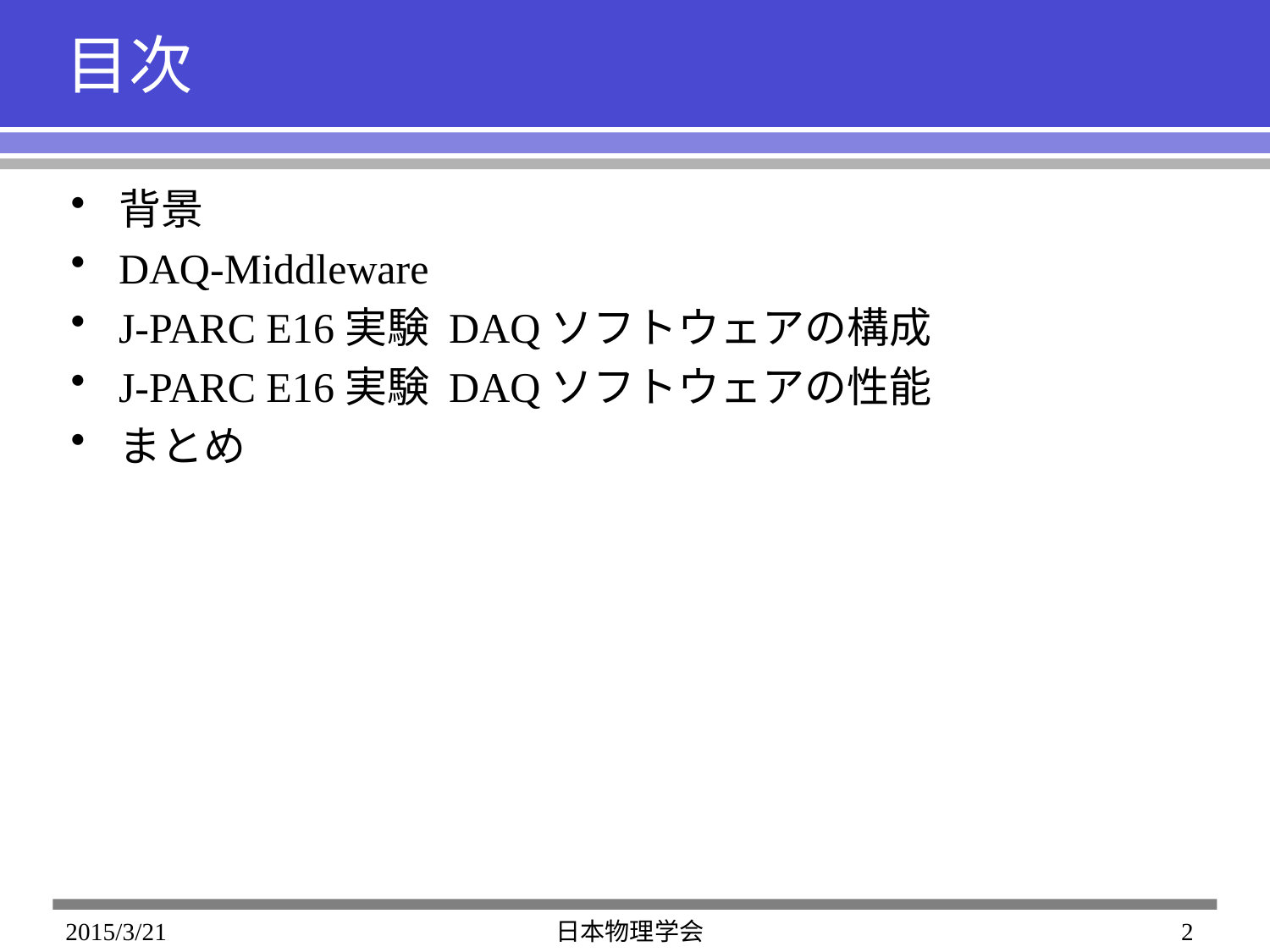

# 目次
背景
DAQ-Middleware
J-PARC E16実験 DAQソフトウェアの構成
J-PARC E16実験 DAQソフトウェアの性能
まとめ
2015/3/21
日本物理学会
2